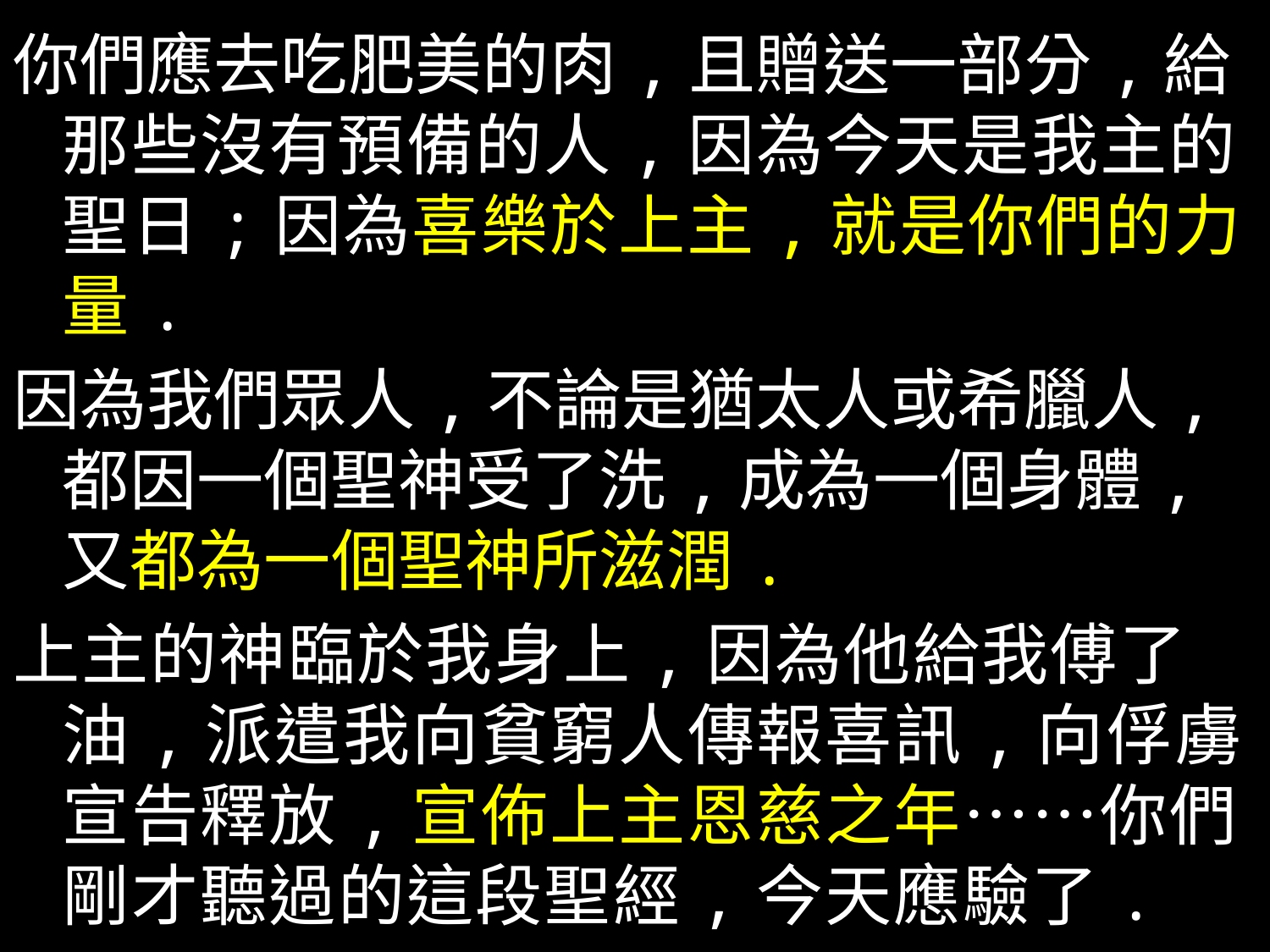

你們應去吃肥美的肉,且贈送一部分,給那些沒有預備的人,因為今天是我主的聖日;因為喜樂於上主,就是你們的力量.
因為我們眾人,不論是猶太人或希臘人, 都因一個聖神受了洗,成為一個身體,又都為一個聖神所滋潤.
上主的神臨於我身上,因為他給我傅了油,派遣我向貧窮人傳報喜訊,向俘虜宣告釋放,宣佈上主恩慈之年……你們剛才聽過的這段聖經,今天應驗了.